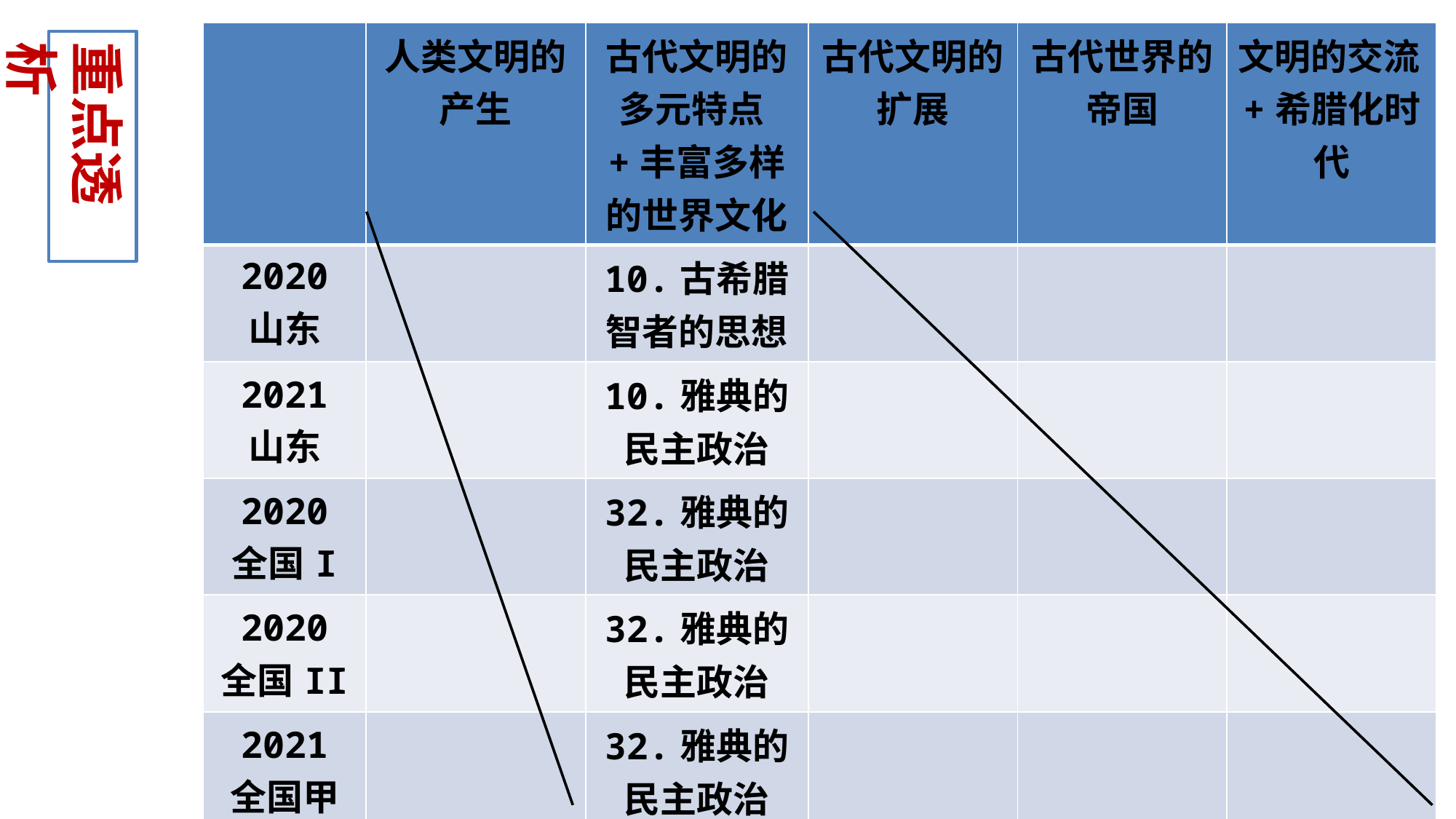

|  | 人类文明的产生 | 古代文明的多元特点+丰富多样的世界文化 | 古代文明的扩展 | 古代世界的帝国 | 文明的交流+希腊化时代 |
| --- | --- | --- | --- | --- | --- |
| 2020 山东 |  | 10.古希腊智者的思想 |  |  |  |
| 2021 山东 |  | 10.雅典的民主政治 |  |  |  |
| 2020 全国I |  | 32.雅典的民主政治 |  |  |  |
| 2020 全国II |  | 32.雅典的民主政治 |  |  |  |
| 2021 全国甲 |  | 32.雅典的民主政治 |  |  |  |
| 2021 全国乙 |  | 11.希罗多德和司马迁 |  |  |  |
重点透析